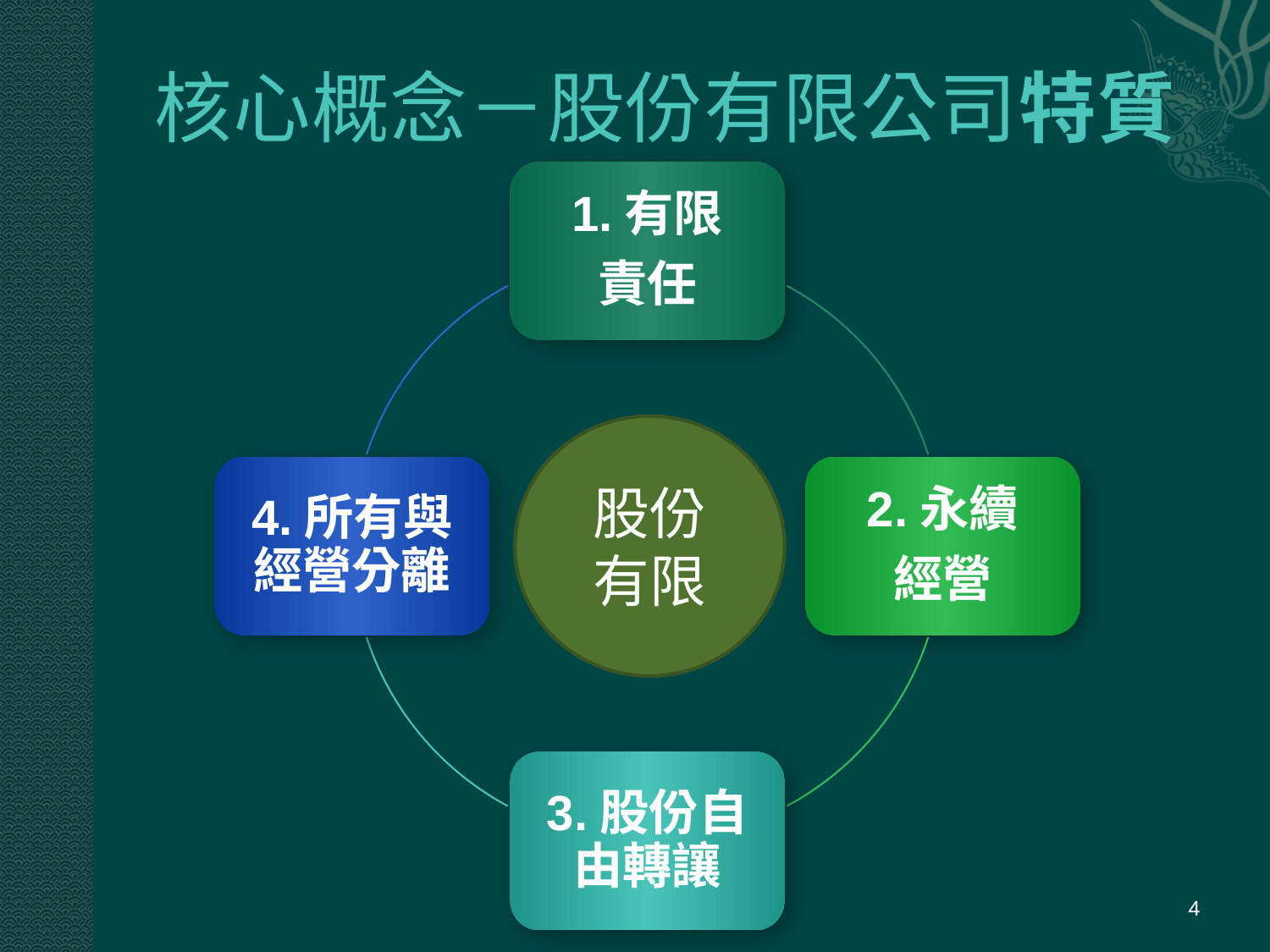

# 核心概念－股份有限公司特質
1.有限
責任
2.永續
經營
3.股份自由轉讓
4.所有與經營分離
股份有限
4